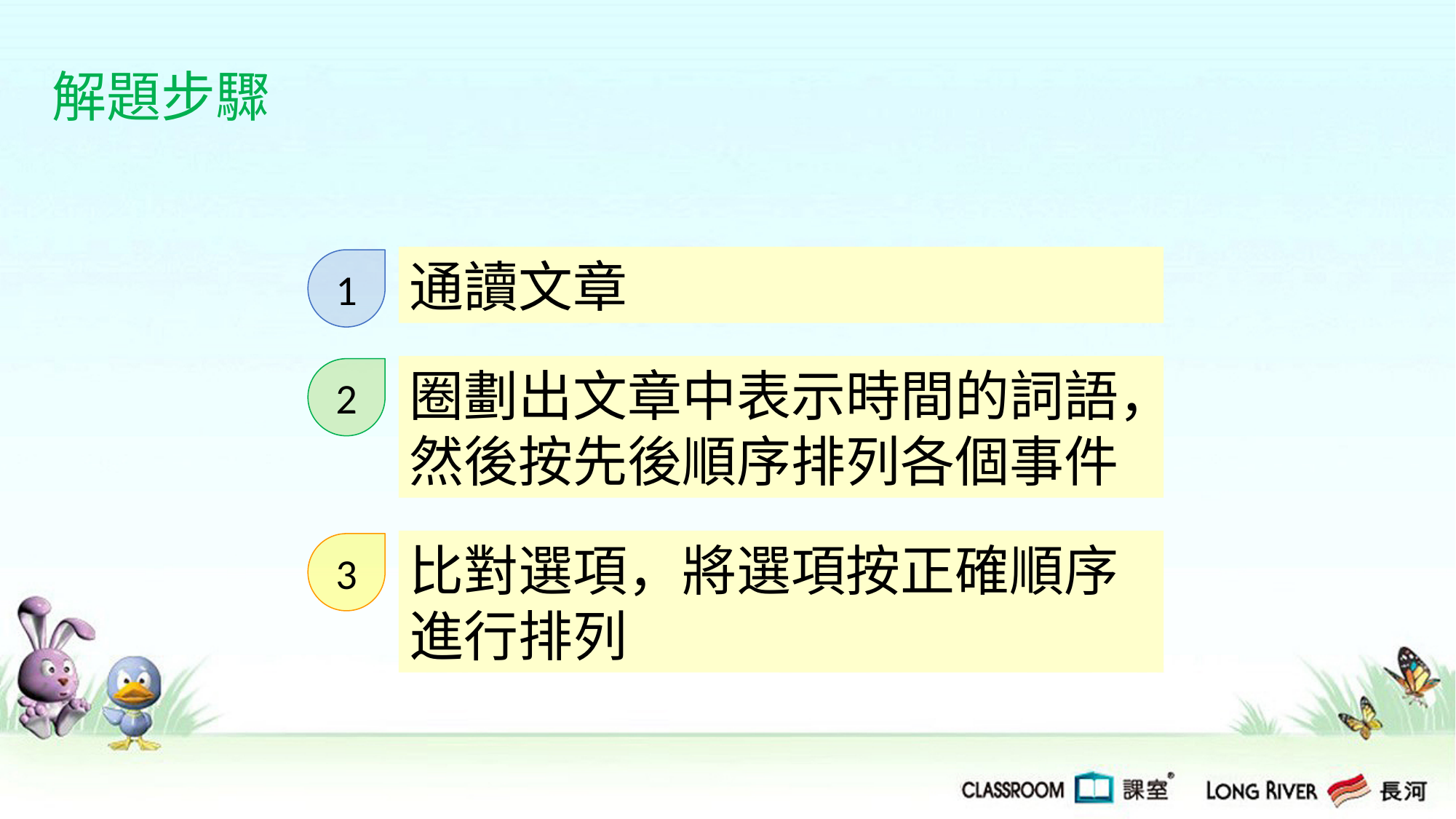

解題步驟
通讀文章
1
圈劃出文章中表示時間的詞語，然後按先後順序排列各個事件
2
比對選項，將選項按正確順序進行排列
3